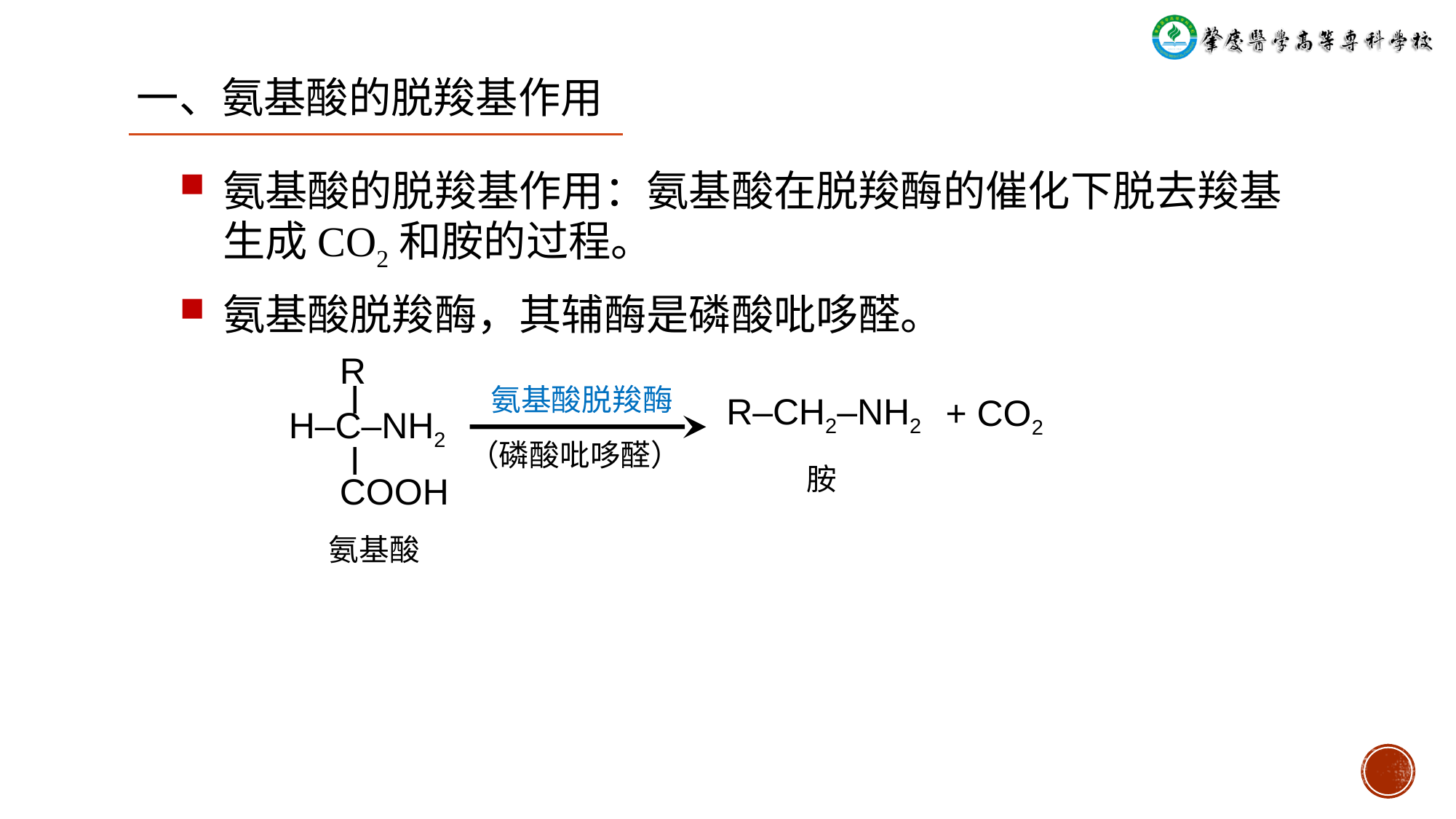

一、氨基酸的脱羧基作用
氨基酸的脱羧基作用：氨基酸在脱羧酶的催化下脱去羧基生成CO2和胺的过程。
氨基酸脱羧酶，其辅酶是磷酸吡哆醛。
     R
      ⅼ
H‒C‒NH2
      ⅼ
     COOH
氨基酸脱羧酶
R‒CH2‒NH2
+ CO2

（磷酸吡哆醛）
胺
氨基酸